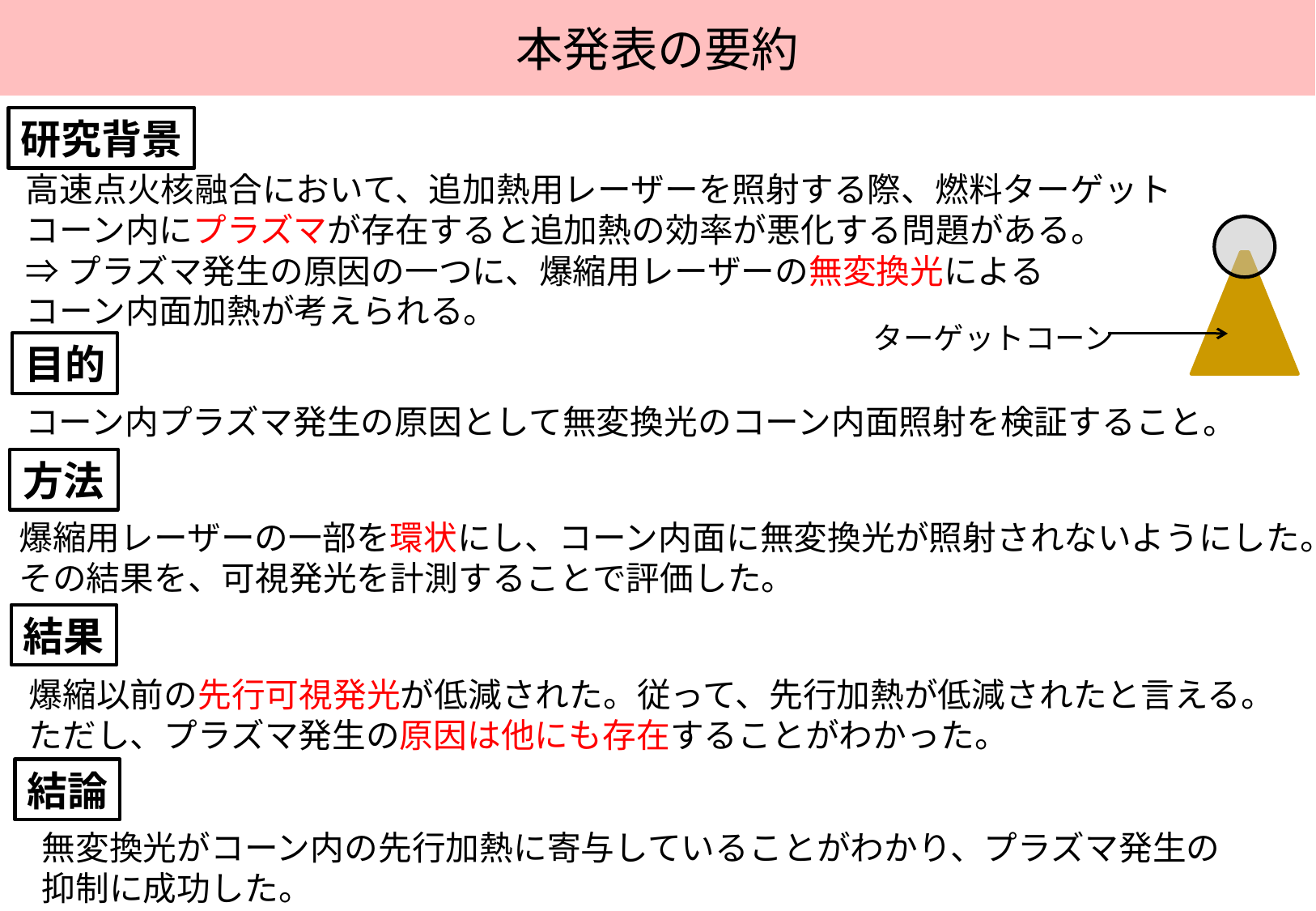

本発表の要約
研究背景
高速点火核融合において、追加熱用レーザーを照射する際、燃料ターゲット
コーン内にプラズマが存在すると追加熱の効率が悪化する問題がある。
⇒プラズマ発生の原因の一つに、爆縮用レーザーの無変換光による
コーン内面加熱が考えられる。

ターゲットコーン
目的
コーン内プラズマ発生の原因として無変換光のコーン内面照射を検証すること。
方法
爆縮用レーザーの一部を環状にし、コーン内面に無変換光が照射されないようにした。
その結果を、可視発光を計測することで評価した。
結果
爆縮以前の先行可視発光が低減された。従って、先行加熱が低減されたと言える。
ただし、プラズマ発生の原因は他にも存在することがわかった。
結論
無変換光がコーン内の先行加熱に寄与していることがわかり、プラズマ発生の
抑制に成功した。